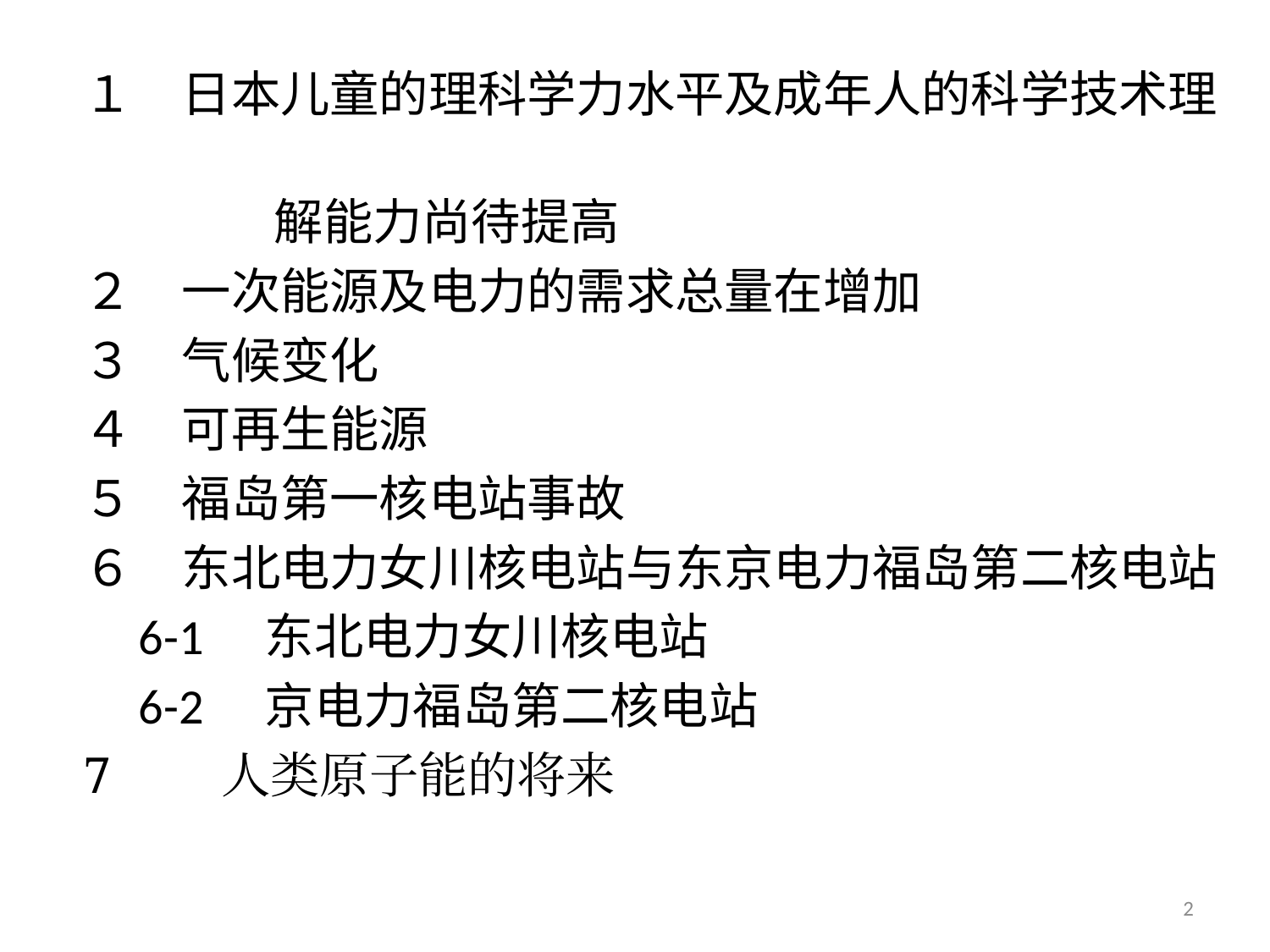

１　日本儿童的理科学力水平及成年人的科学技术理
　　　　　解能力尚待提高
２　一次能源及电力的需求总量在增加
３　气候变化
４　可再生能源
５　福岛第一核电站事故
６　东北电力女川核电站与东京电力福岛第二核电站
6-1　东北电力女川核电站
6-2　京电力福岛第二核电站
7　　人类原子能的将来

2